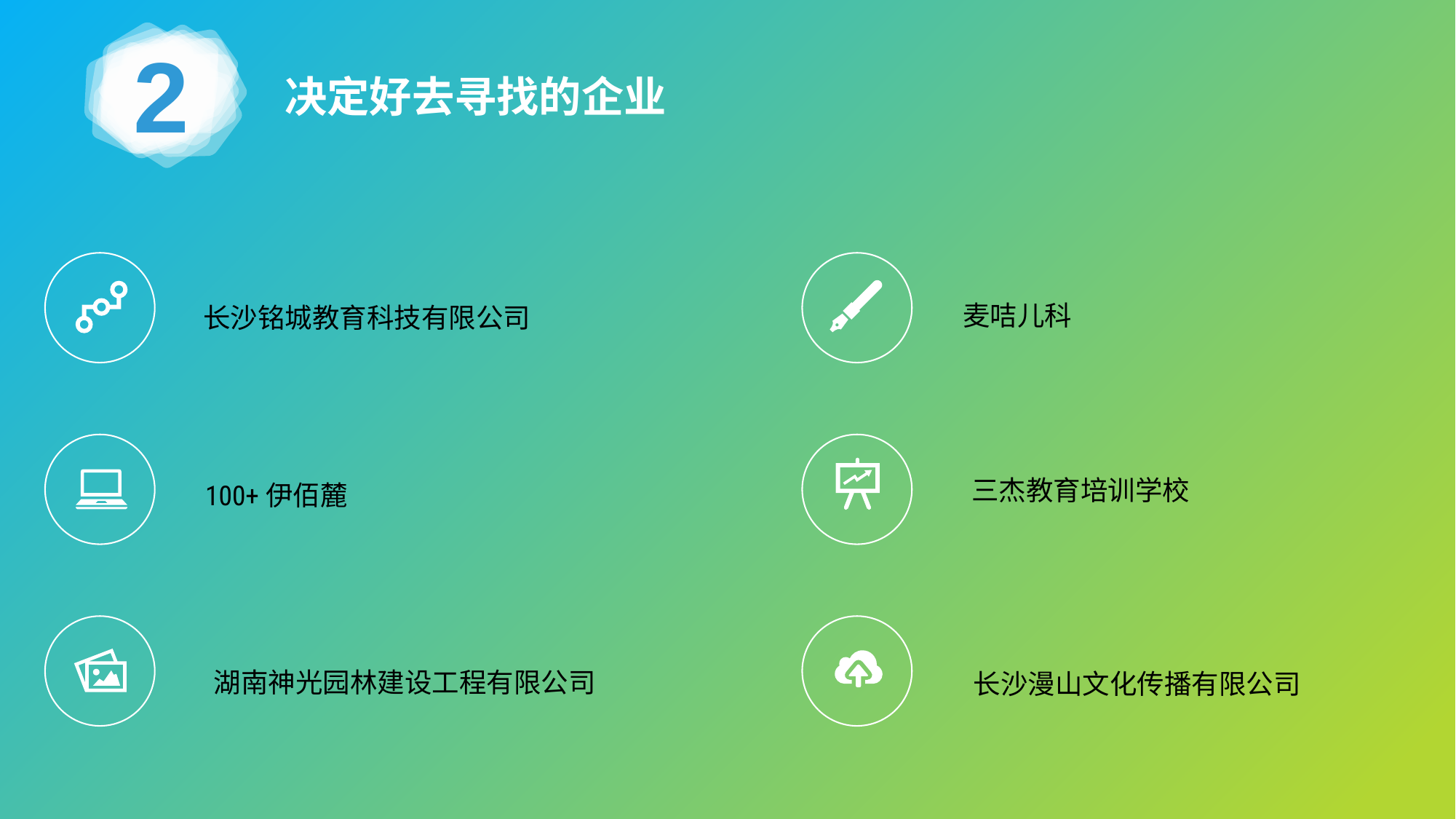

2

决定好去寻找的企业

麦咭儿科

长沙铭城教育科技有限公司

三杰教育培训学校

100+伊佰麓

湖南神光园林建设工程有限公司
长沙漫山文化传播有限公司